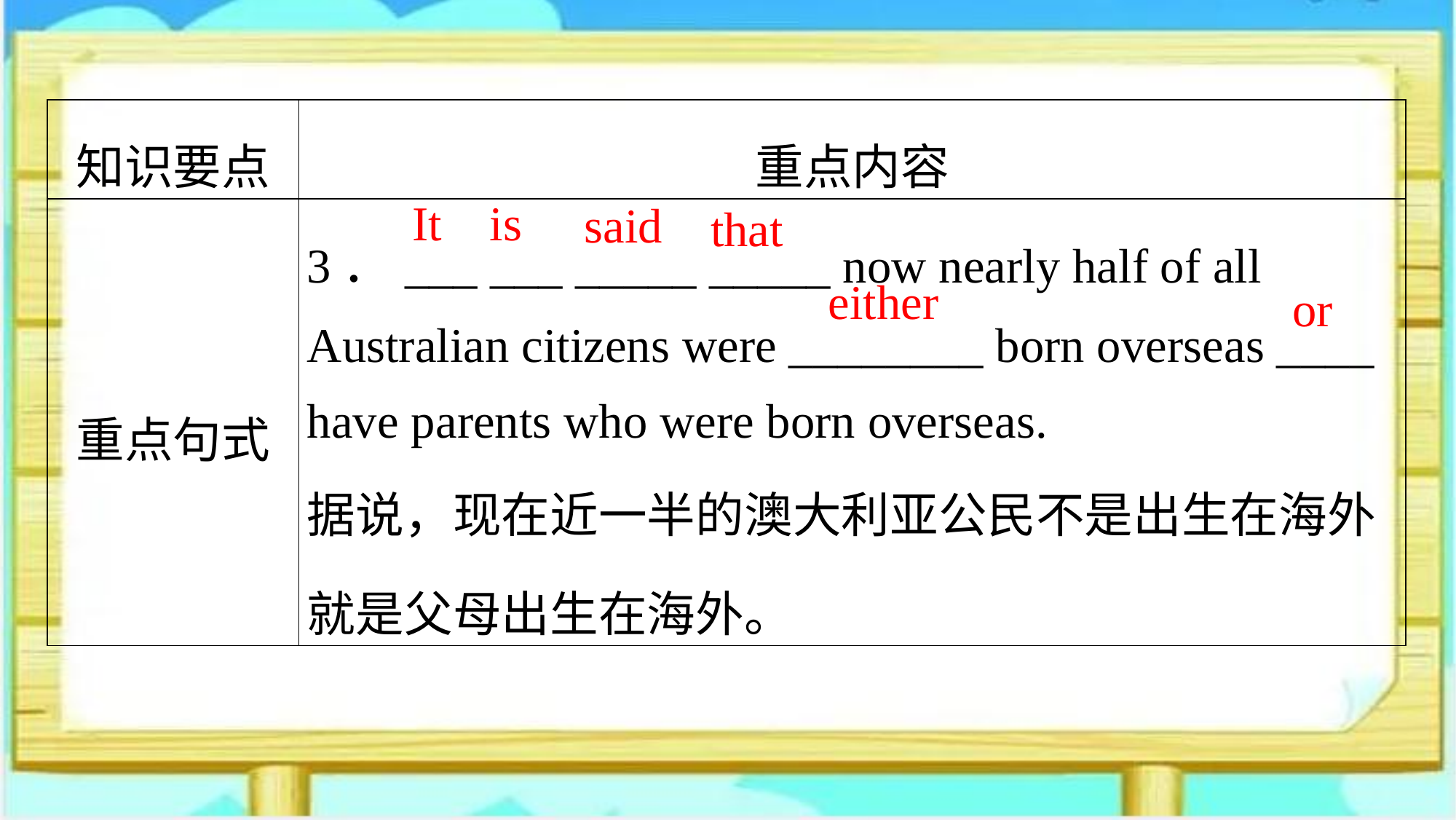

| 知识要点 | 重点内容 |
| --- | --- |
| 重点句式 | 3．\_\_\_ \_\_\_ \_\_\_\_\_ \_\_\_\_\_ now nearly half of all Australian citizens were \_\_\_\_\_\_\_\_ born overseas \_\_\_\_ have parents who were born overseas. 据说，现在近一半的澳大利亚公民不是出生在海外就是父母出生在海外。 |
It
is
said
that
either
or